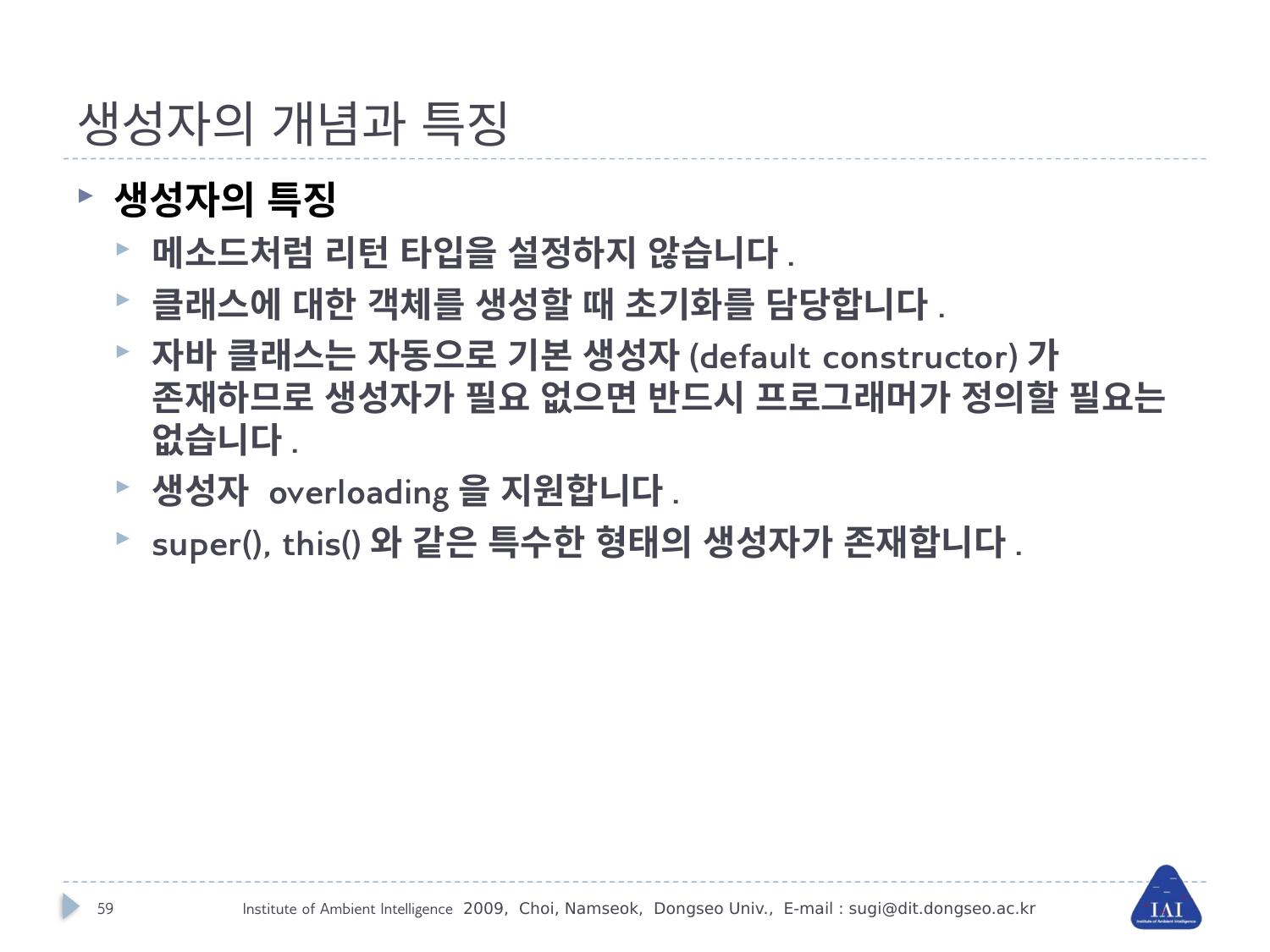

# 생성자의 개념과 특징
생성자의 특징
메소드처럼 리턴 타입을 설정하지 않습니다.
클래스에 대한 객체를 생성할 때 초기화를 담당합니다.
자바 클래스는 자동으로 기본 생성자(default constructor)가 존재하므로 생성자가 필요 없으면 반드시 프로그래머가 정의할 필요는 없습니다.
생성자 overloading을 지원합니다.
super(), this()와 같은 특수한 형태의 생성자가 존재합니다.